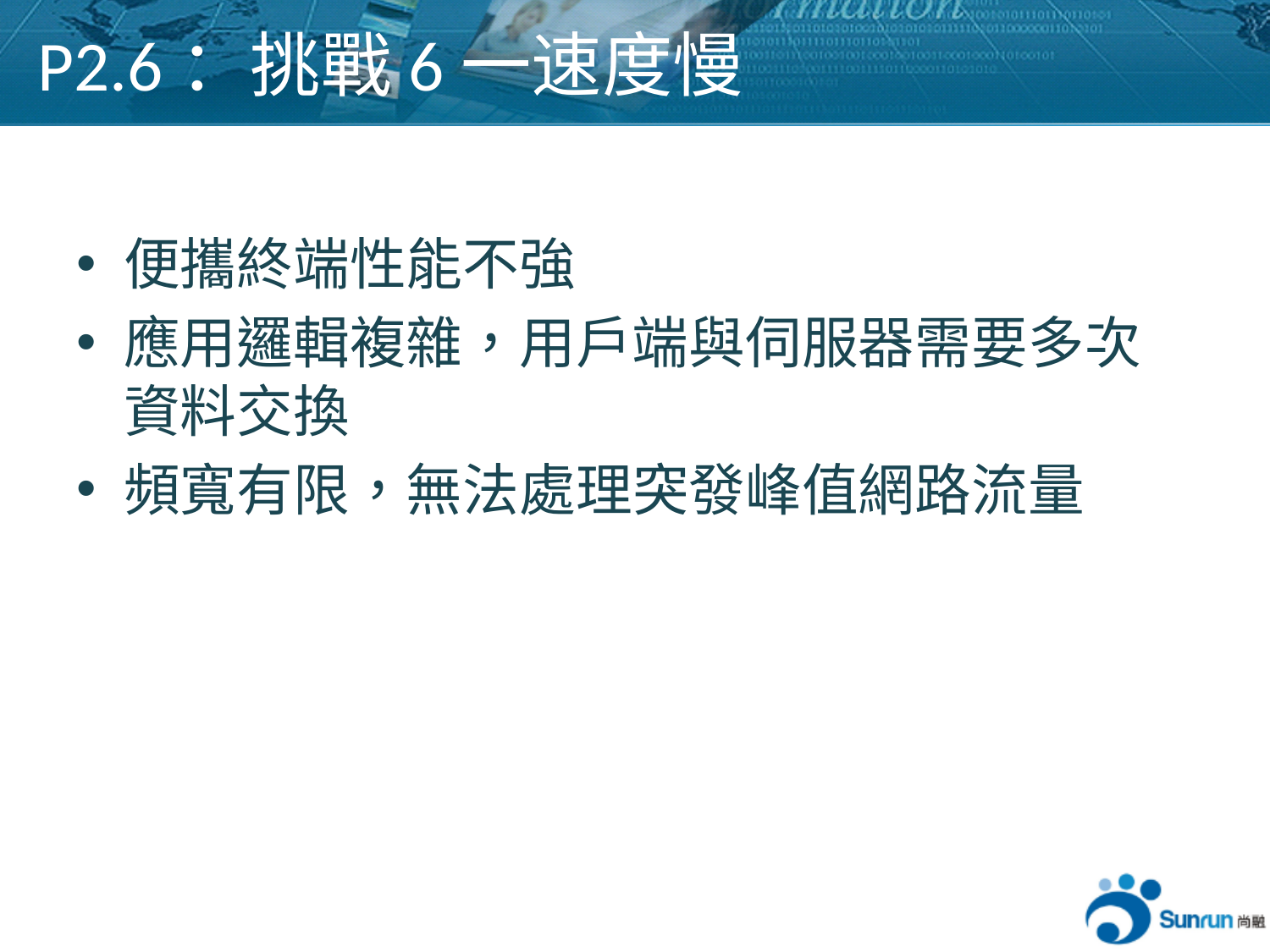

P2.6：挑戰6一速度慢
便攜終端性能不強
應用邏輯複雜，用戶端與伺服器需要多次資料交換
頻寬有限，無法處理突發峰值網路流量